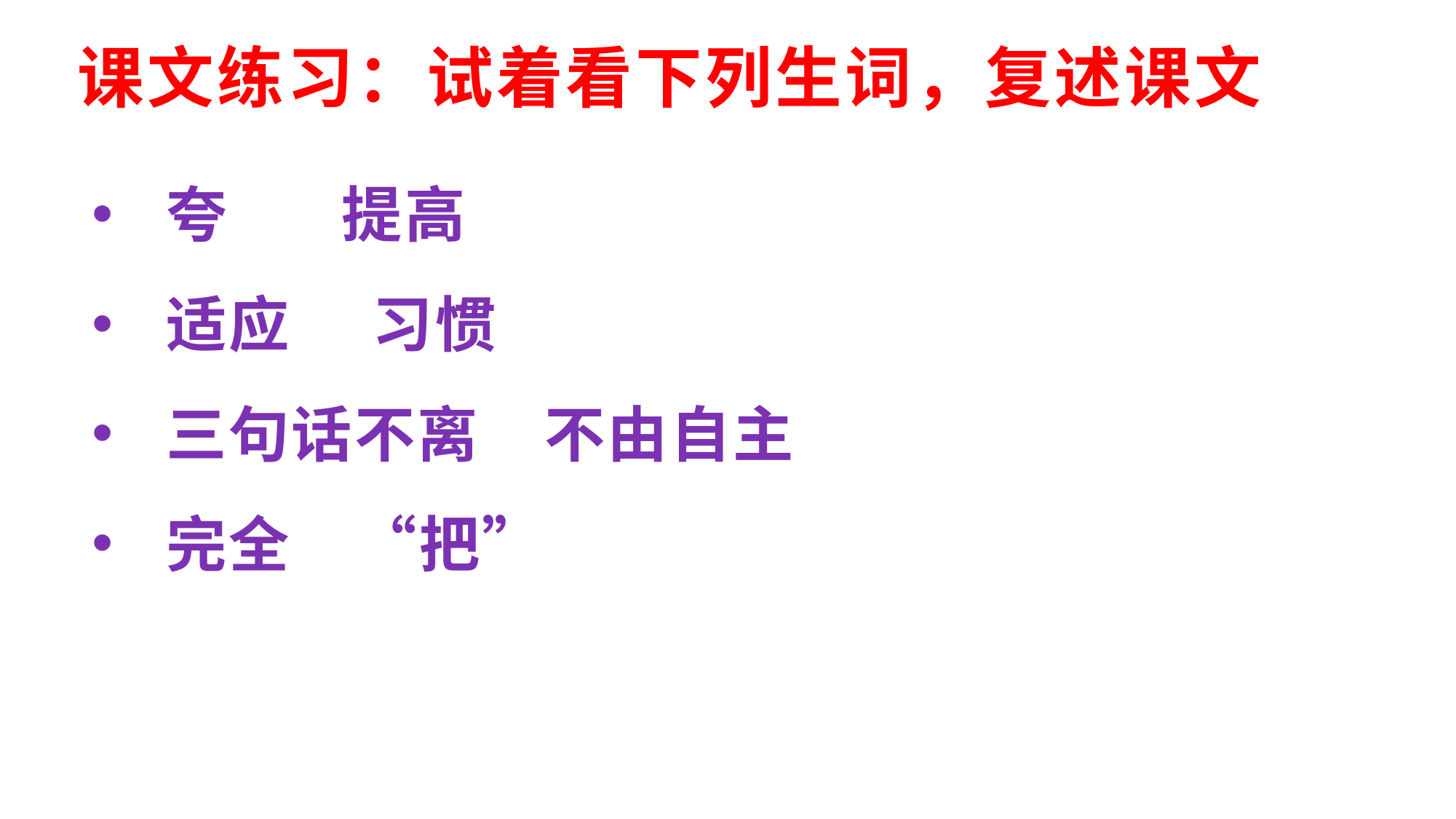

# 课文练习：试着看下列生词，复述课文
  夸       提高
  适应     习惯
  三句话不离    不由自主
  完全    “把”